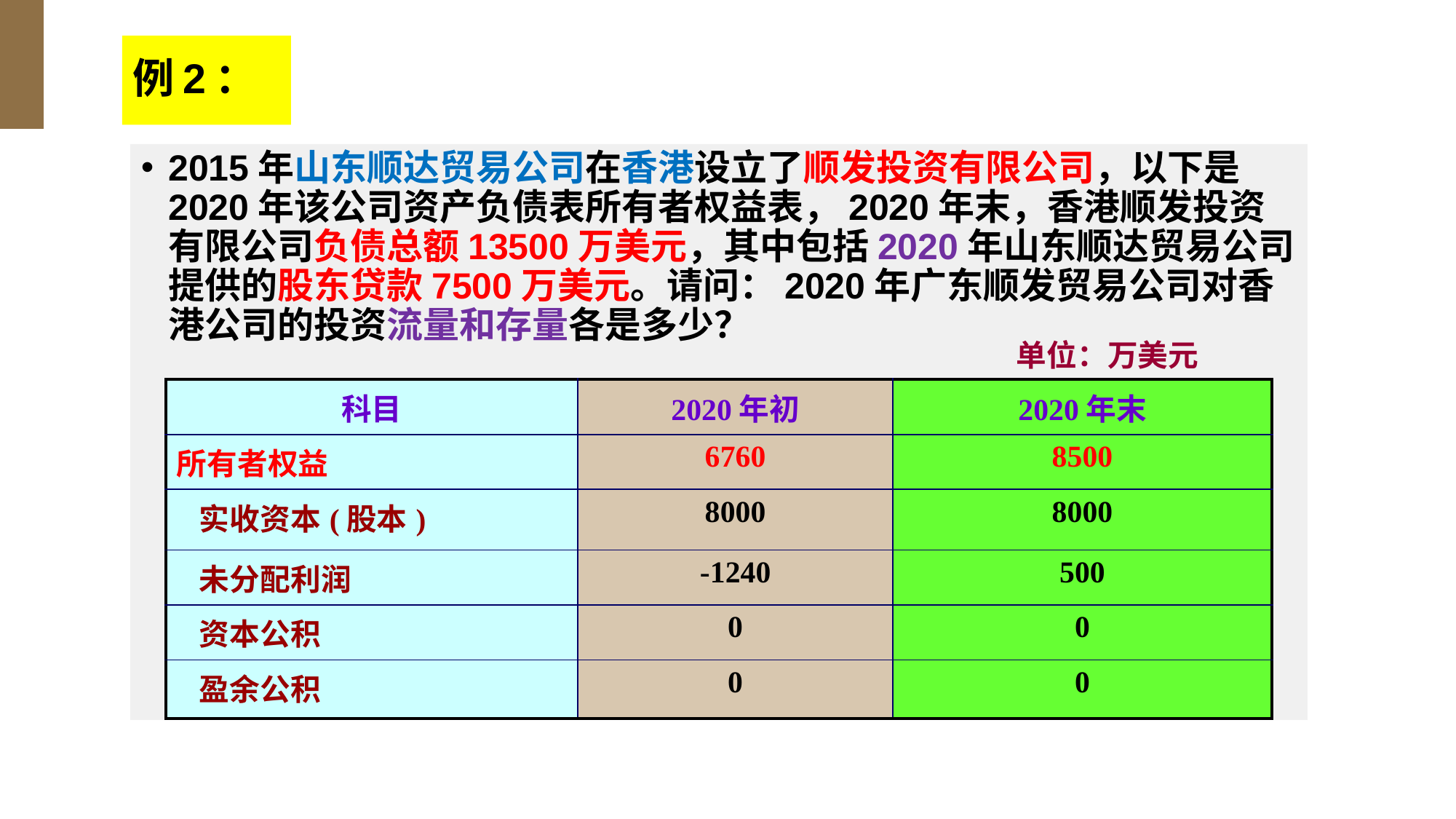

# 例2：
2015年山东顺达贸易公司在香港设立了顺发投资有限公司，以下是2020年该公司资产负债表所有者权益表，2020年末，香港顺发投资有限公司负债总额13500万美元，其中包括2020年山东顺达贸易公司提供的股东贷款7500万美元。请问：2020年广东顺发贸易公司对香港公司的投资流量和存量各是多少？
单位：万美元
| 科目 | 2020年初 | 2020年末 |
| --- | --- | --- |
| 所有者权益 | 6760 | 8500 |
| 实收资本(股本) | 8000 | 8000 |
| 未分配利润 | -1240 | 500 |
| 资本公积 | 0 | 0 |
| 盈余公积 | 0 | 0 |